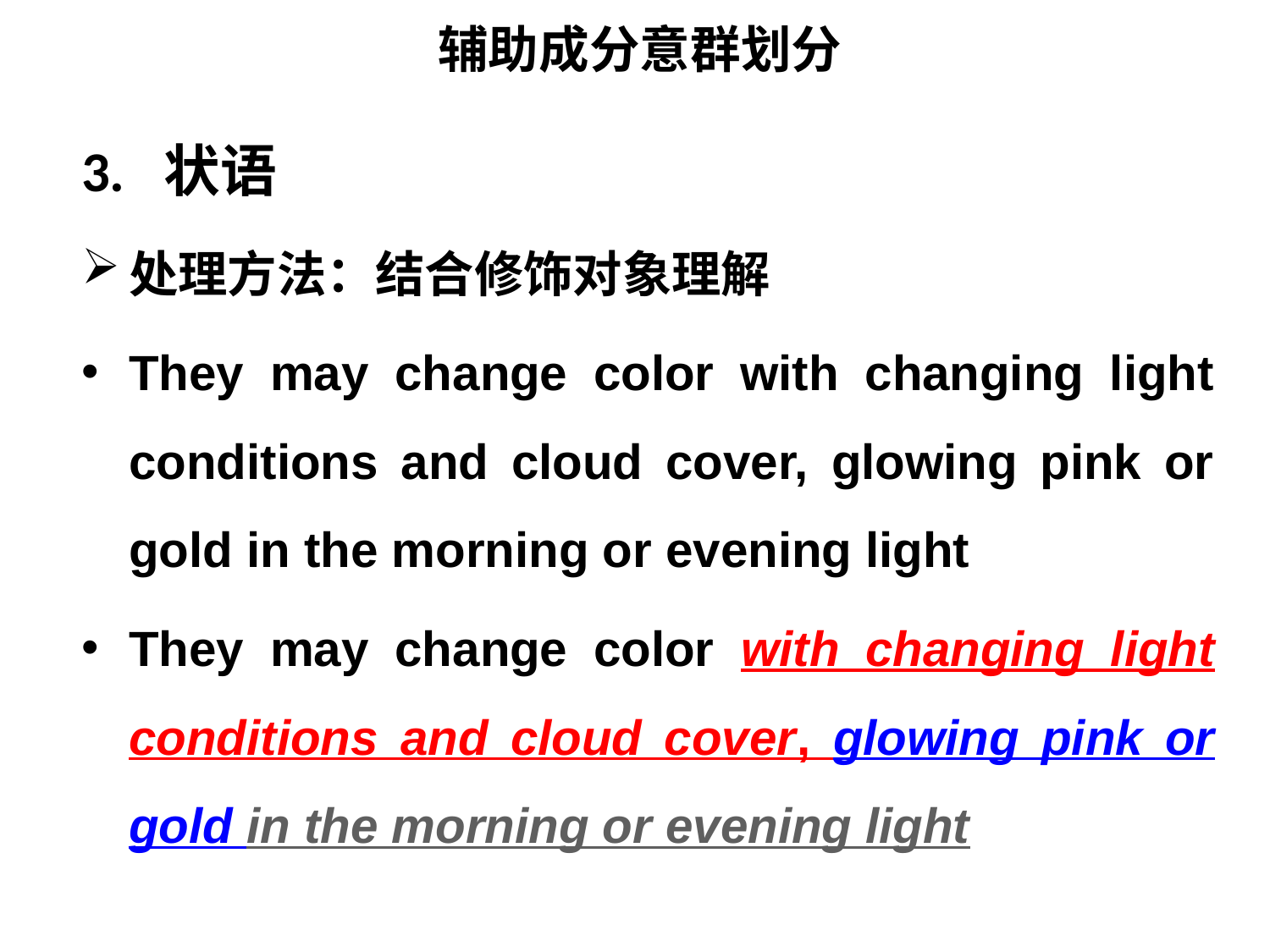

辅助成分意群划分
3.  状语
处理方法：结合修饰对象理解
They may change color with changing light conditions and cloud cover, glowing pink or gold in the morning or evening light
They may change color with changing light conditions and cloud cover, glowing pink or gold in the morning or evening light